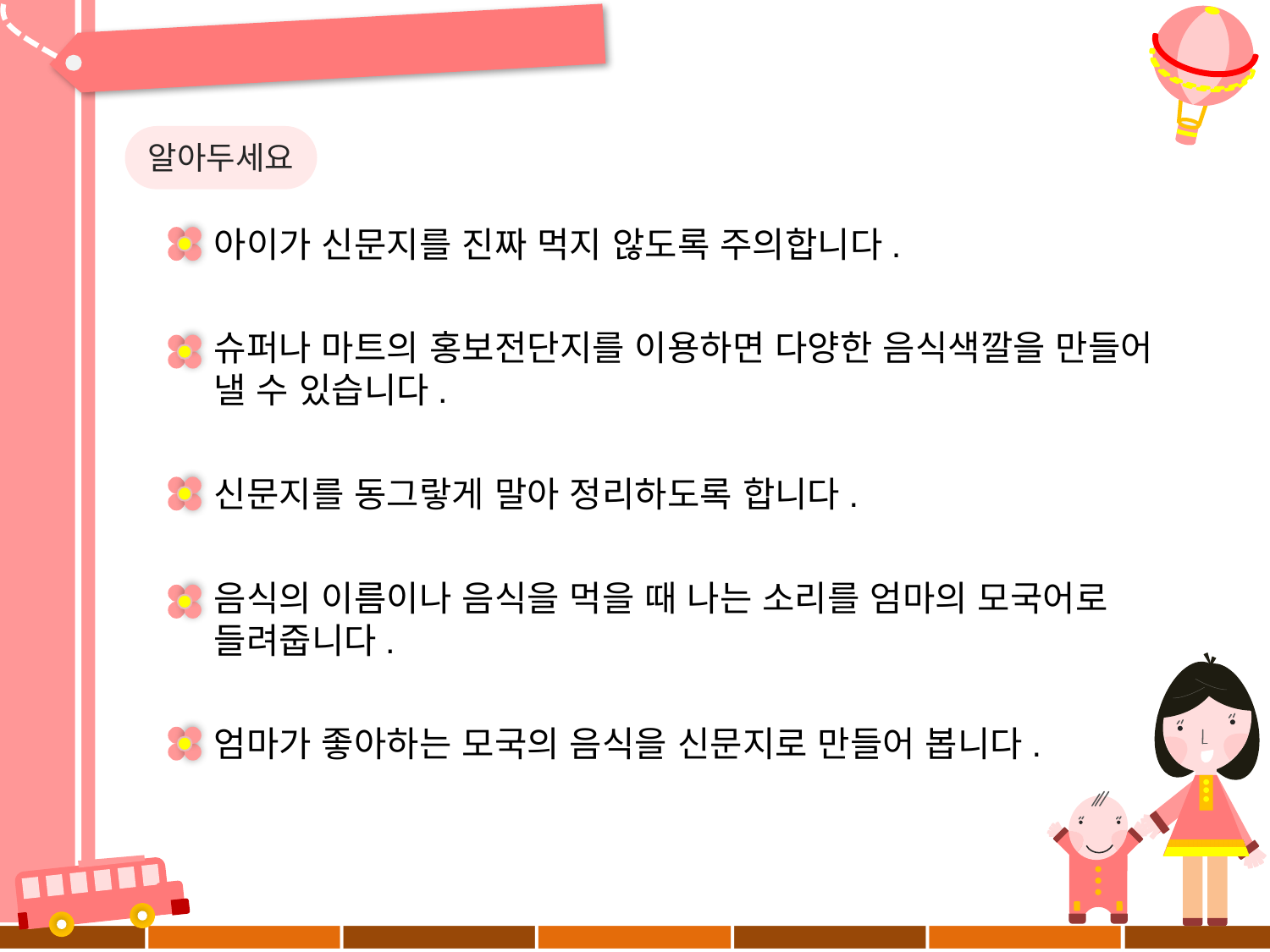

알아두세요
아이가 신문지를 진짜 먹지 않도록 주의합니다.

슈퍼나 마트의 홍보전단지를 이용하면 다양한 음식색깔을 만들어
낼 수 있습니다.

신문지를 동그랗게 말아 정리하도록 합니다.

음식의 이름이나 음식을 먹을 때 나는 소리를 엄마의 모국어로
들려줍니다.

엄마가 좋아하는 모국의 음식을 신문지로 만들어 봅니다.